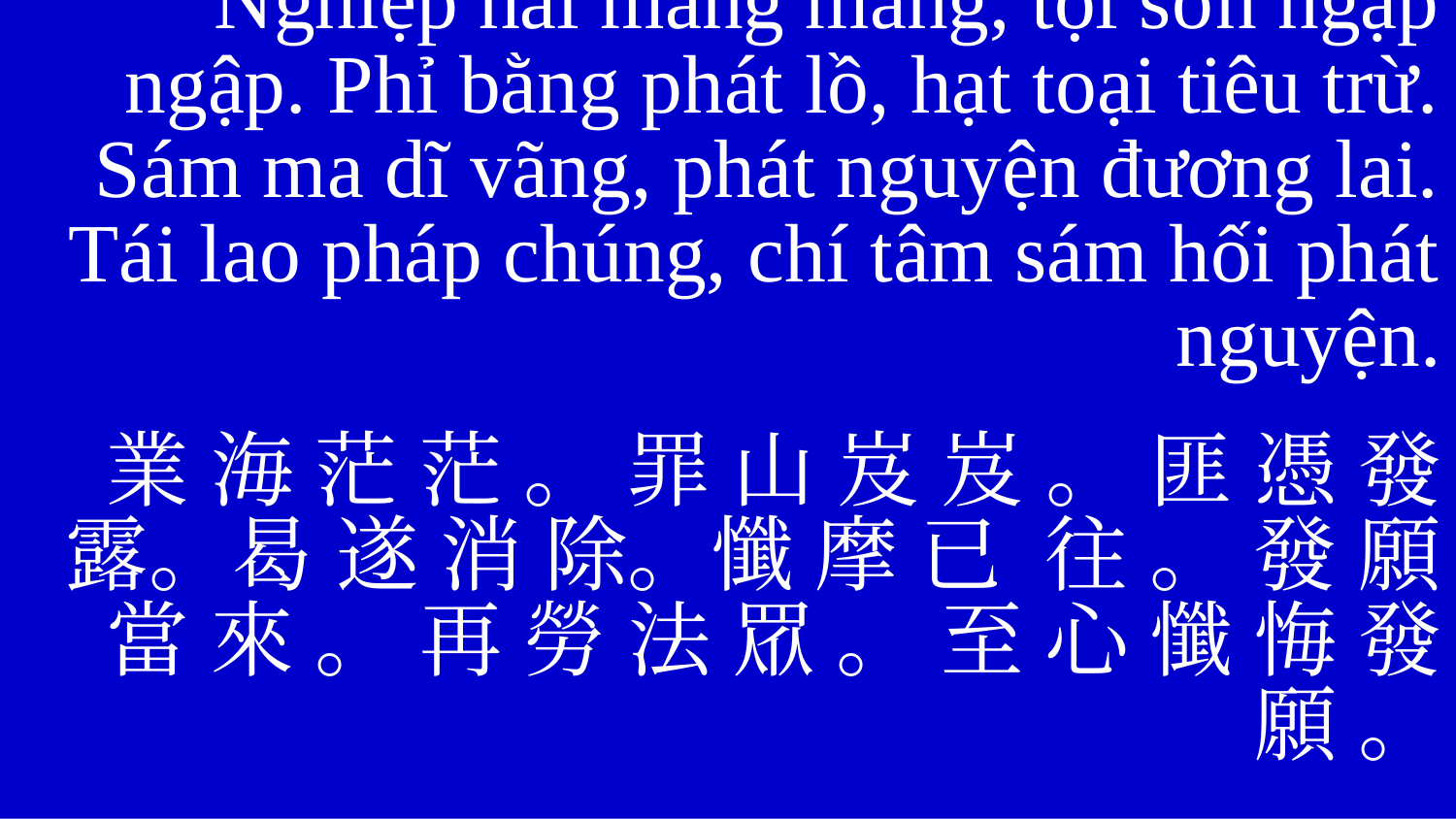

Nghiệp hải mang mang, tội sơn ngập ngập. Phỉ bằng phát lồ, hạt toại tiêu trừ. Sám ma dĩ vãng, phát nguyện đương lai. Tái lao pháp chúng, chí tâm sám hối phát nguyện.

業 海 茫 茫 。 罪 山 岌 岌 。 匪 憑 發 露。曷 遂 消 除。懺 摩 已  往 。 發 願 當 來 。 再 勞 法 眾 。 至 心 懺 悔 發 願 。